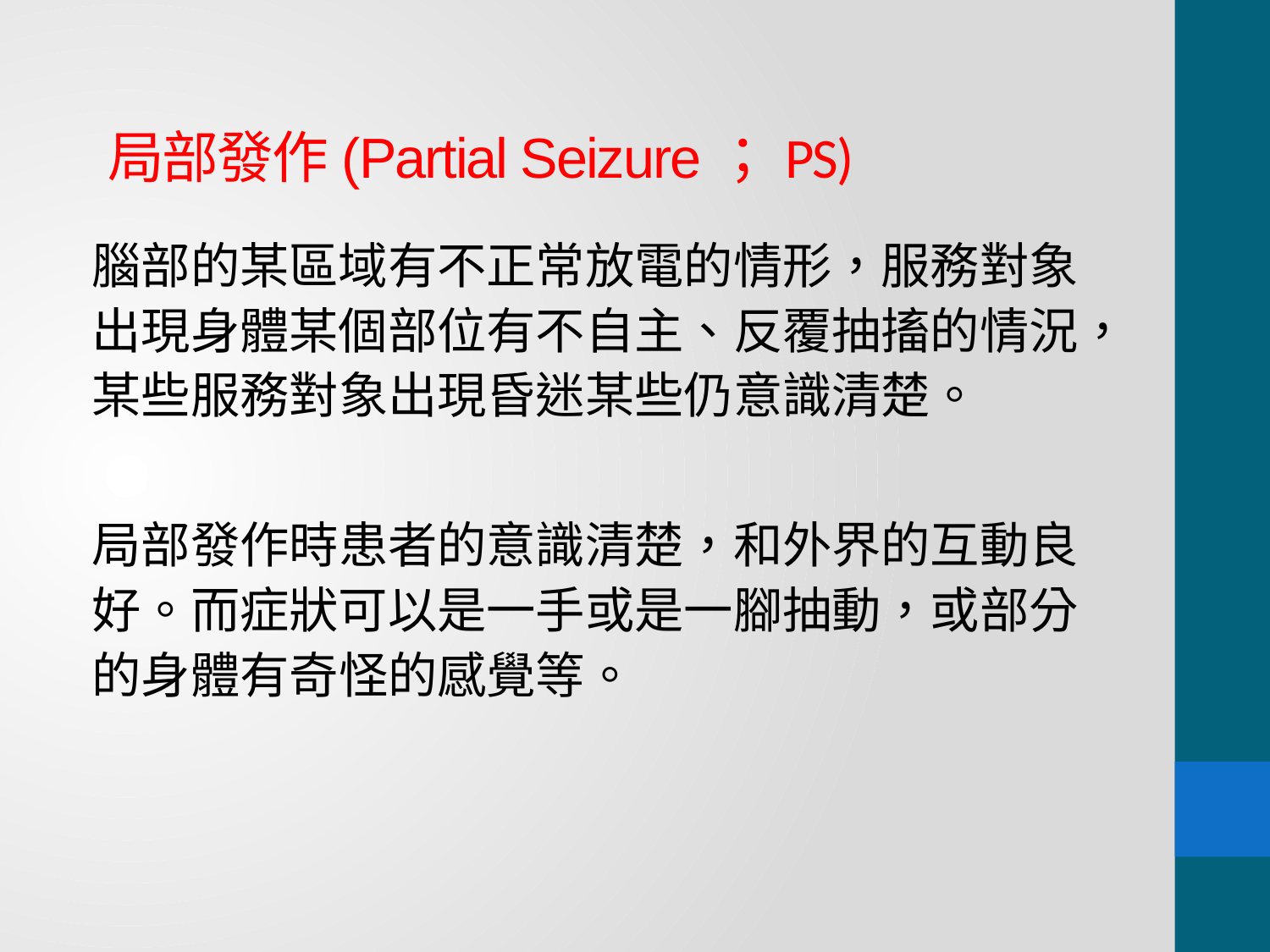

# 局部發作(Partial Seizure；PS)
腦部的某區域有不正常放電的情形，服務對象出現身體某個部位有不自主、反覆抽搐的情況，某些服務對象出現昏迷某些仍意識清楚。

局部發作時患者的意識清楚，和外界的互動良好。而症狀可以是一手或是一腳抽動，或部分的身體有奇怪的感覺等。